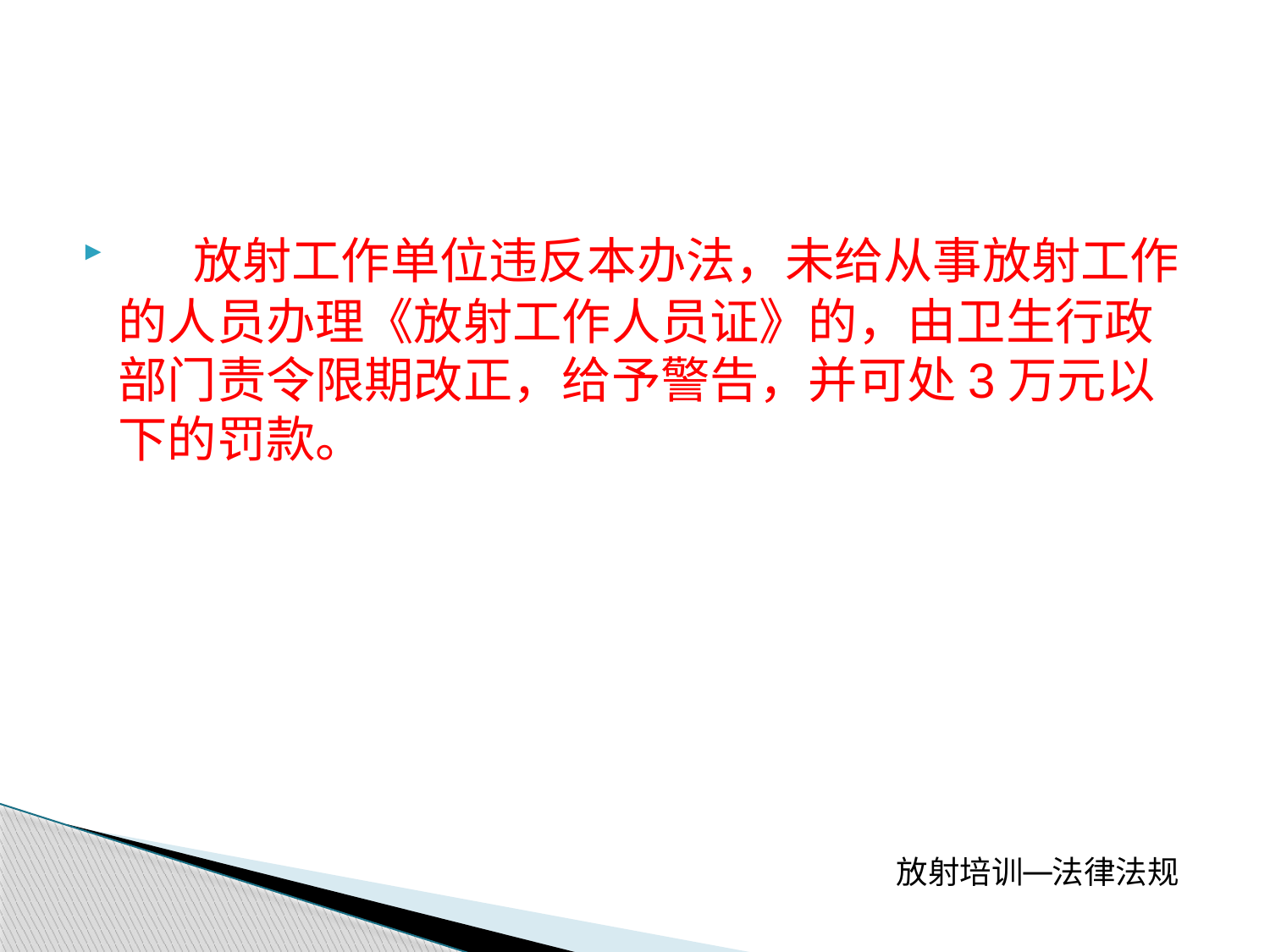

#
     放射工作单位违反本办法，未给从事放射工作的人员办理《放射工作人员证》的，由卫生行政部门责令限期改正，给予警告，并可处3万元以下的罚款。

放射培训—法律法规